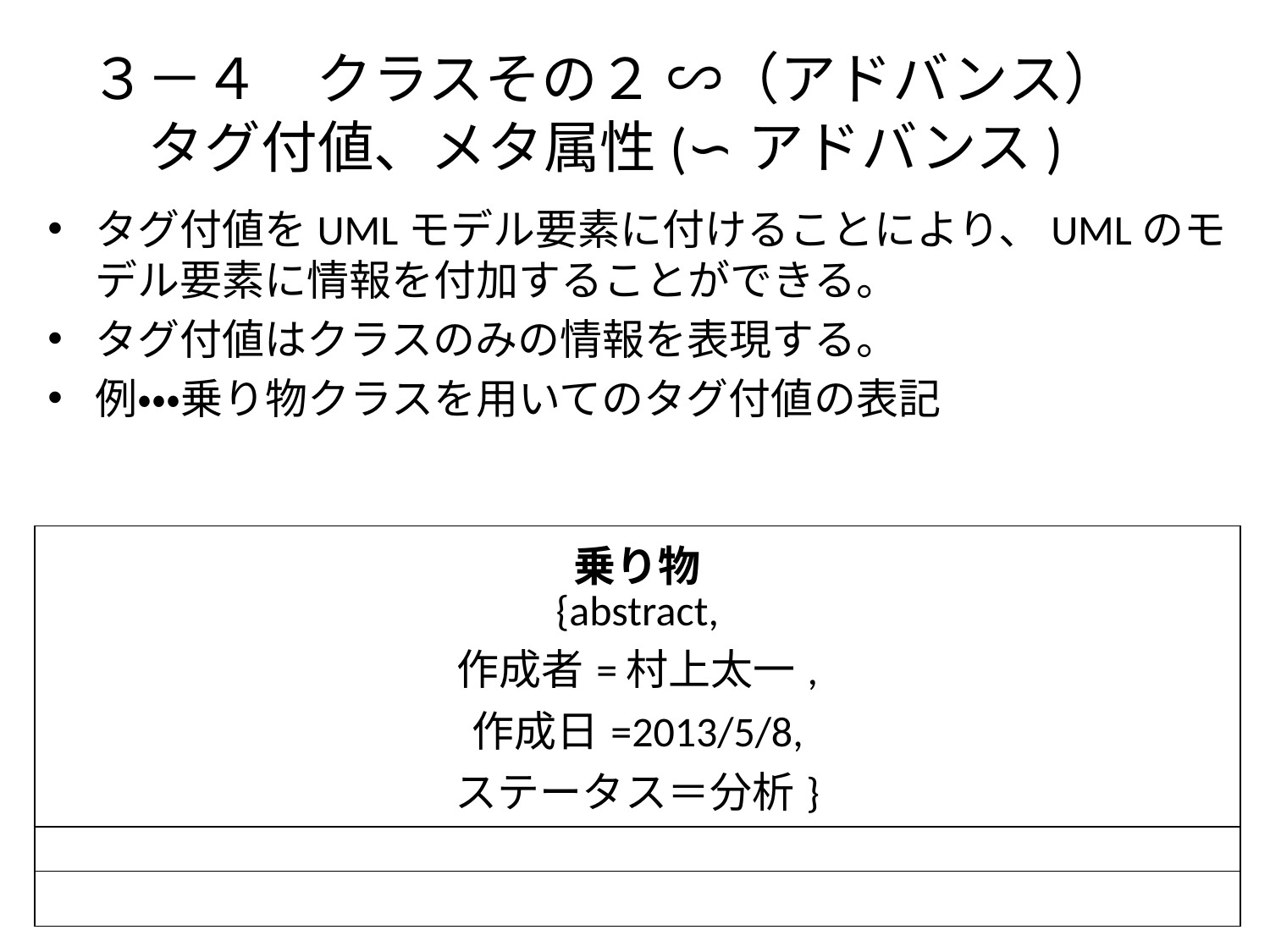

# ３－４　クラスその２ ∽（アドバンス） タグ付値、メタ属性(∽アドバンス)
タグ付値をUMLモデル要素に付けることにより、UMLのモデル要素に情報を付加することができる。
タグ付値はクラスのみの情報を表現する。
例・・・乗り物クラスを用いてのタグ付値の表記
| 乗り物 {abstract, 作成者=村上太一, 作成日=2013/5/8, ステータス＝分析} |
| --- |
|  |
|  |